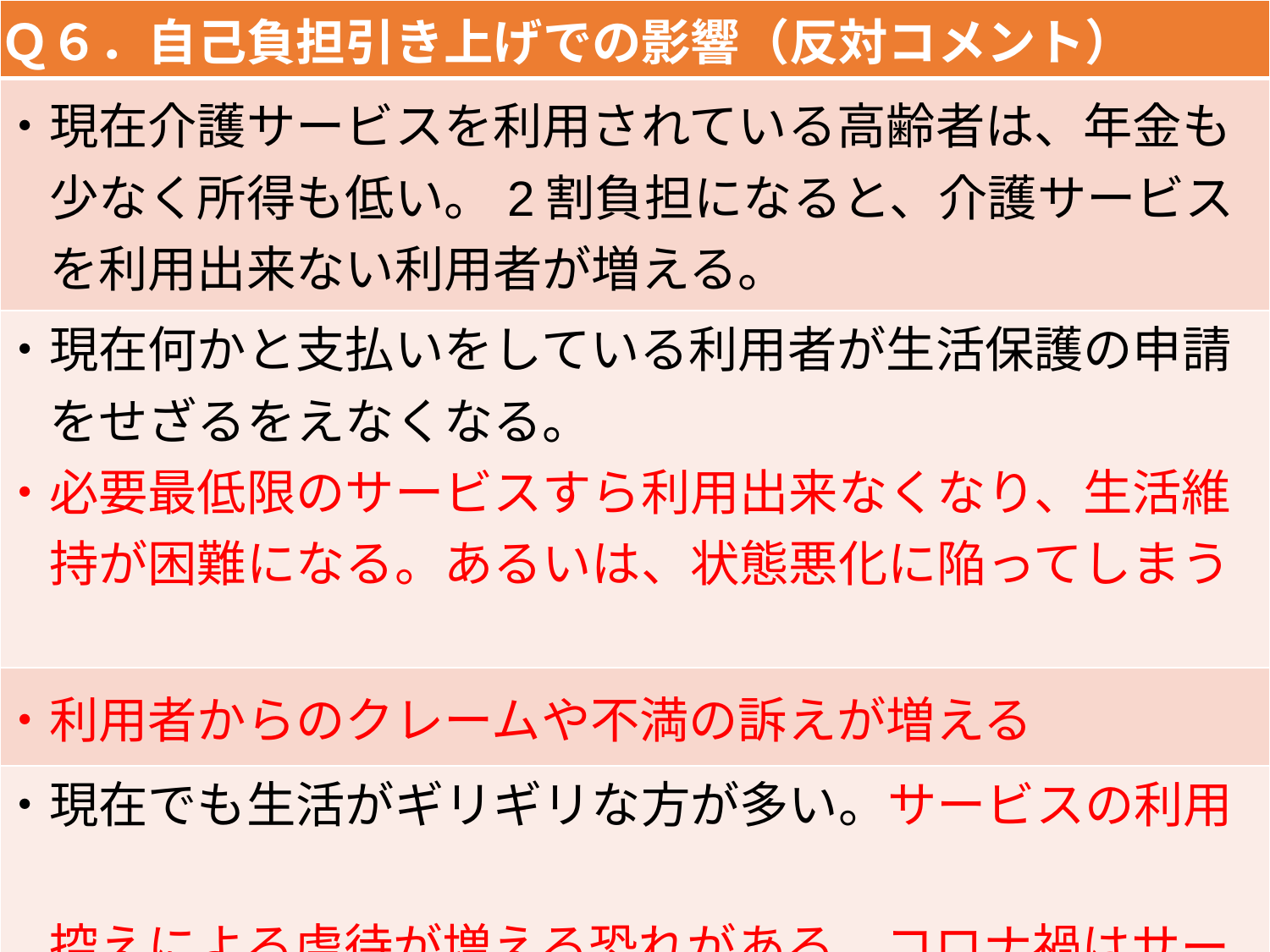

| Ｑ６．自己負担引き上げでの影響（反対コメント） |
| --- |
| ・現在介護サービスを利用されている高齢者は、年金も 　少なく所得も低い。2割負担になると、介護サービス 　を利用出来ない利用者が増える。 |
| ・現在何かと支払いをしている利用者が生活保護の申請 　をせざるをえなくなる。 ・必要最低限のサービスすら利用出来なくなり、生活維 　持が困難になる。あるいは、状態悪化に陥ってしまう |
| ・利用者からのクレームや不満の訴えが増える |
| ・現在でも生活がギリギリな方が多い。サービスの利用　 　控えによる虐待が増える恐れがある。コロナ禍はサー 　ビス利用控えによる虐待があった |
12